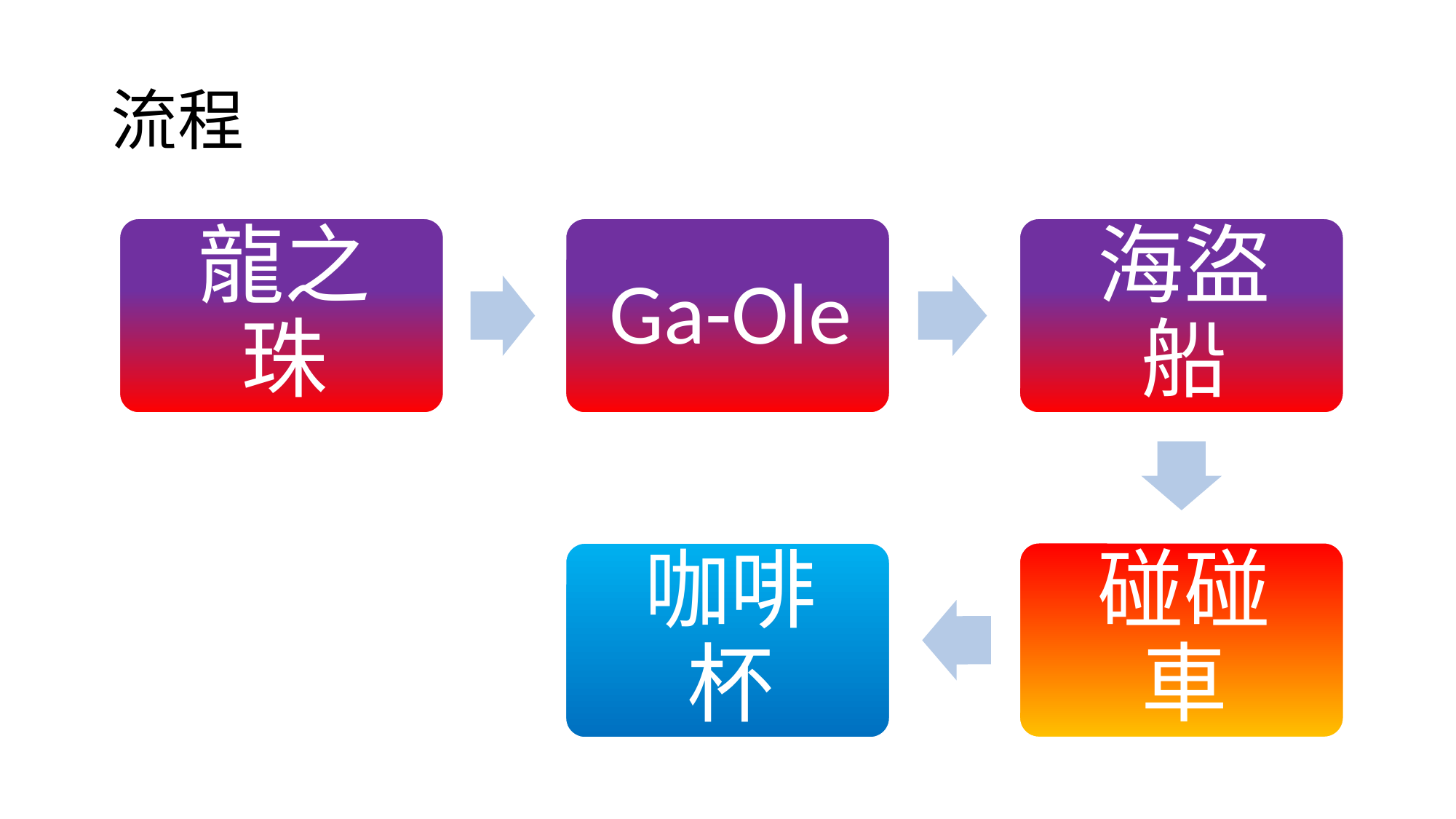

# 流程
龍之珠

Ga-Ole

海盜船

碰碰車

咖啡杯